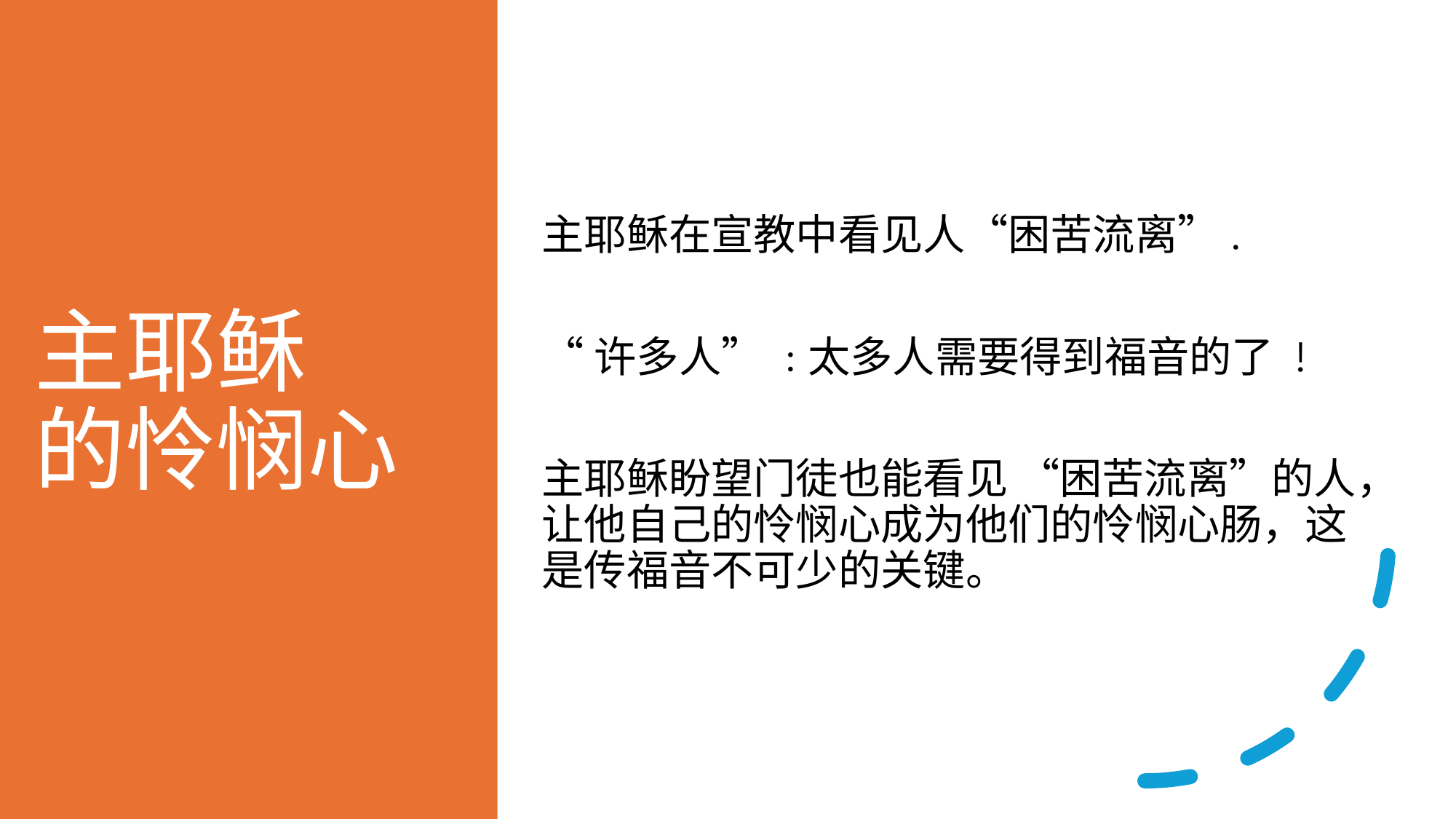

# 主耶稣 的怜悯心
主耶稣在宣教中看见人“困苦流离”.

“许多人” :太多人需要得到福音的了 !

主耶稣盼望门徒也能看见 “困苦流离”的人，让他自己的怜悯心成为他们的怜悯心肠，这是传福音不可少的关键。